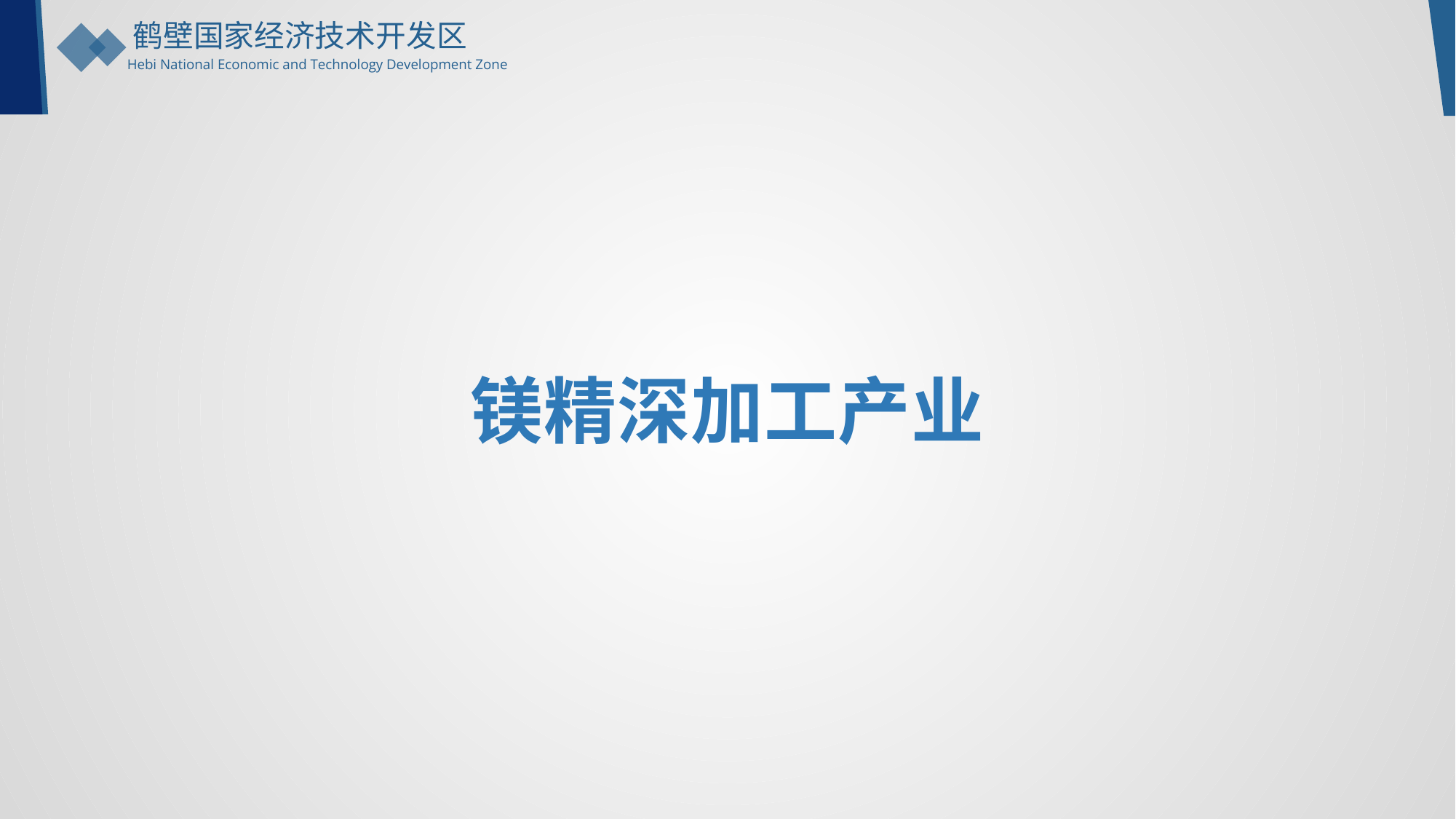

鹤壁国家经济技术开发区
Hebi National Economic and Technology Development Zone

镁精深加工产业